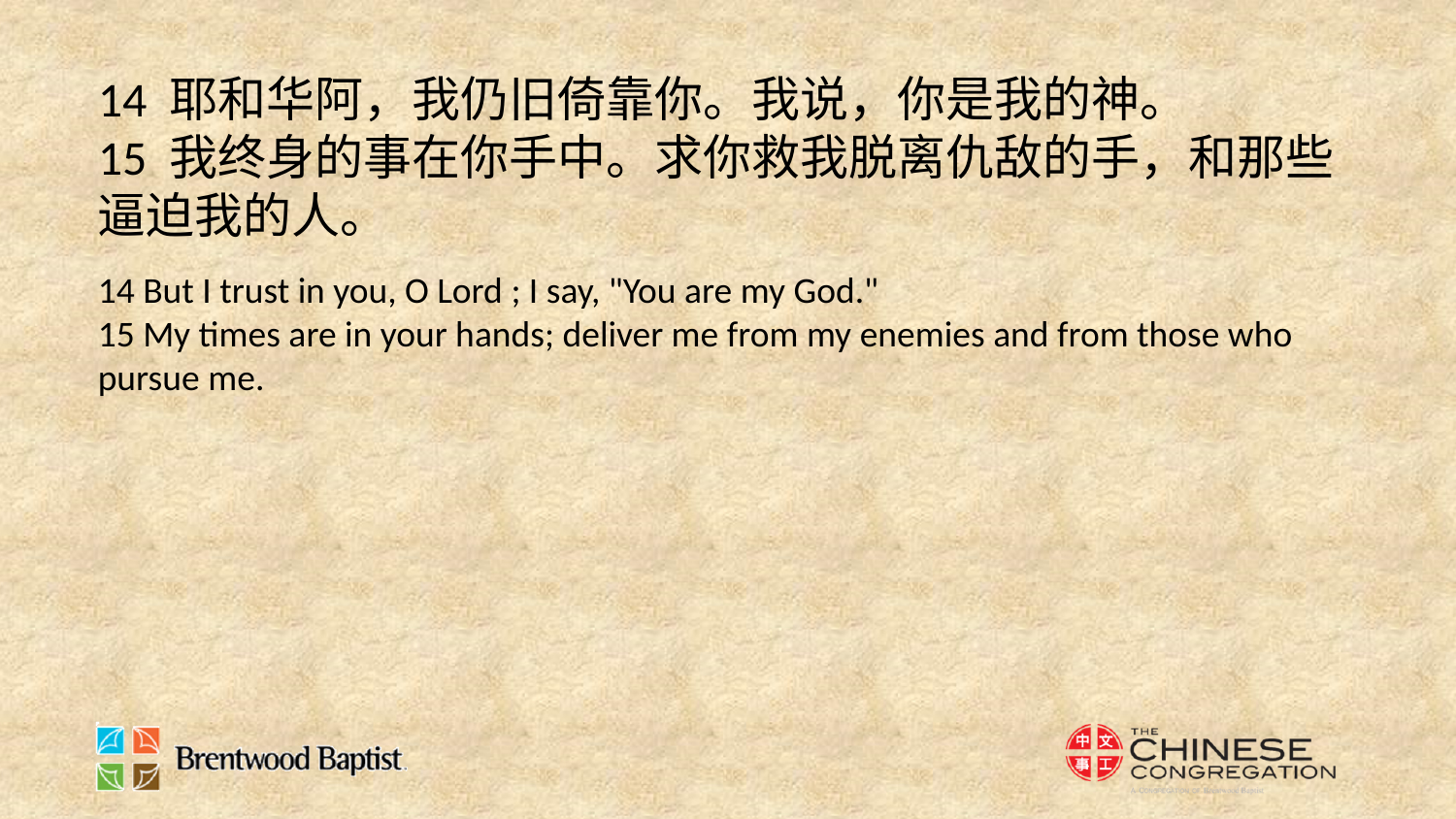

14 耶和华阿，我仍旧倚靠你。我说，你是我的神。
15 我终身的事在你手中。求你救我脱离仇敌的手，和那些逼迫我的人。

14 But I trust in you, O Lord ; I say, "You are my God."
15 My times are in your hands; deliver me from my enemies and from those who pursue me.